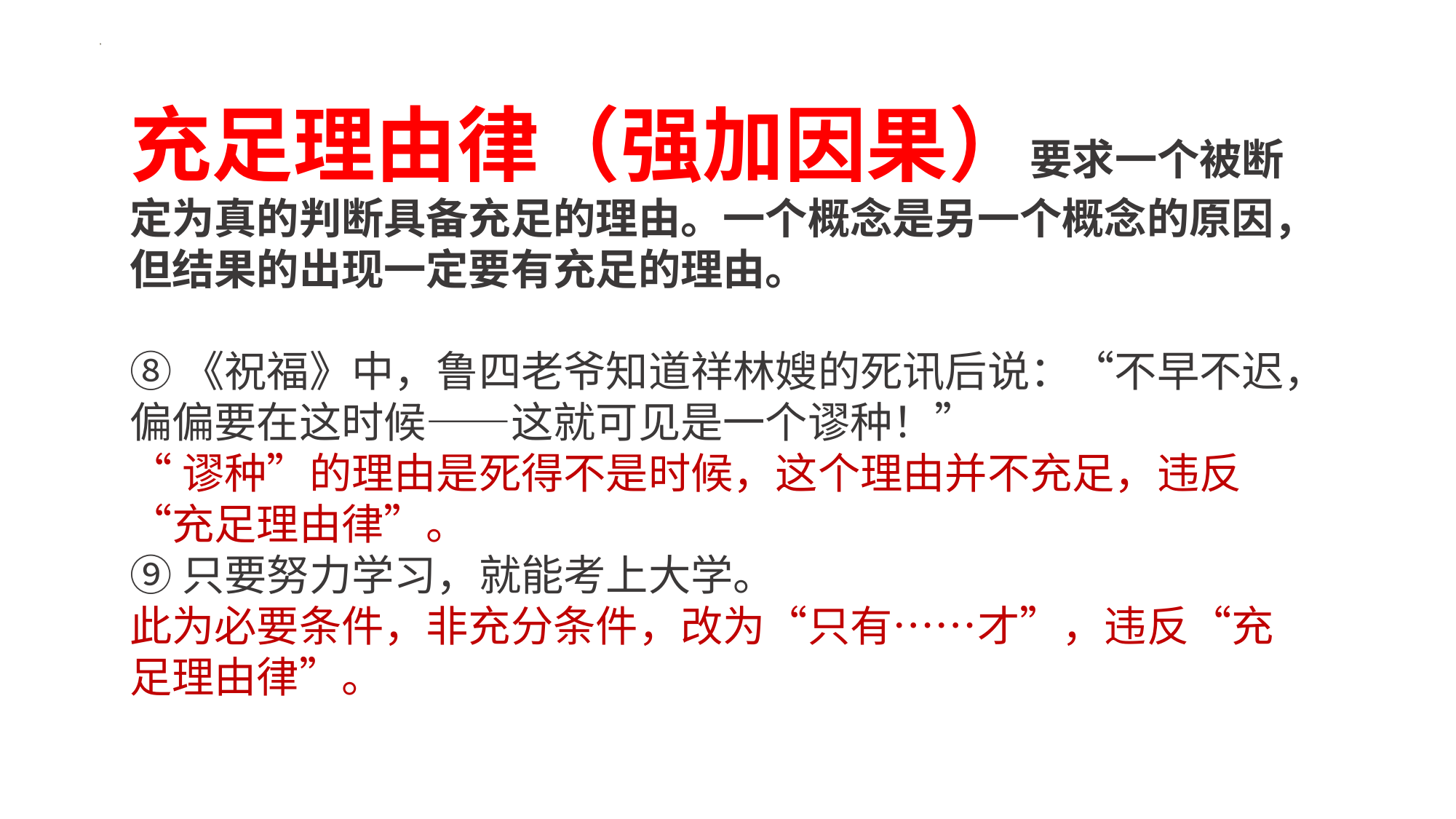

充足理由律（强加因果）要求一个被断定为真的判断具备充足的理由。一个概念是另一个概念的原因，但结果的出现一定要有充足的理由。

⑧《祝福》中，鲁四老爷知道祥林嫂的死讯后说：“不早不迟，偏偏要在这时候——这就可见是一个谬种！”
“谬种”的理由是死得不是时候，这个理由并不充足，违反“充足理由律”。
⑨只要努力学习，就能考上大学。
此为必要条件，非充分条件，改为“只有……才”，违反“充足理由律”。